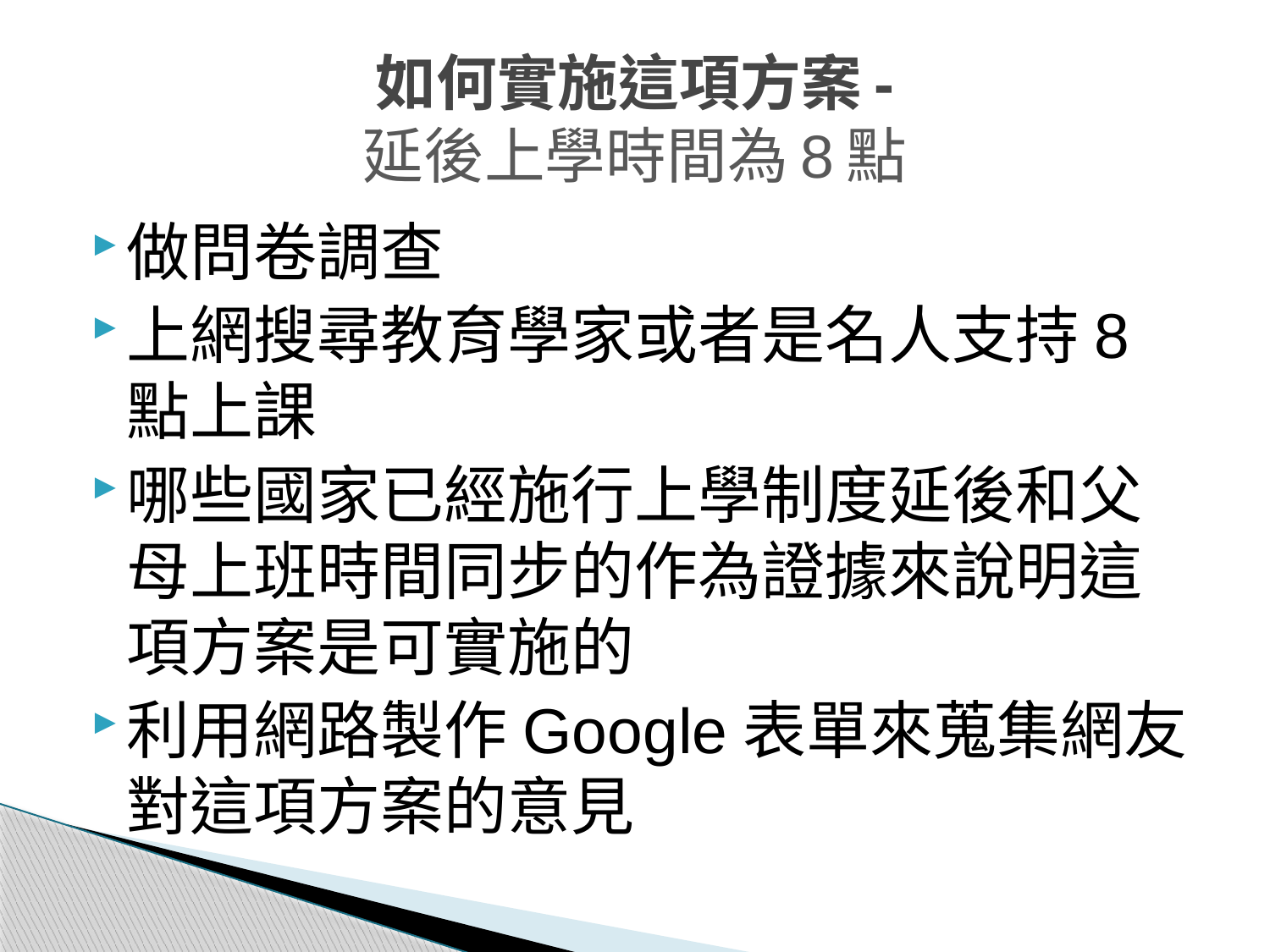

# 如何實施這項方案- 延後上學時間為8點
做問卷調查
上網搜尋教育學家或者是名人支持8點上課
哪些國家已經施行上學制度延後和父母上班時間同步的作為證據來說明這項方案是可實施的
利用網路製作Google表單來蒐集網友對這項方案的意見